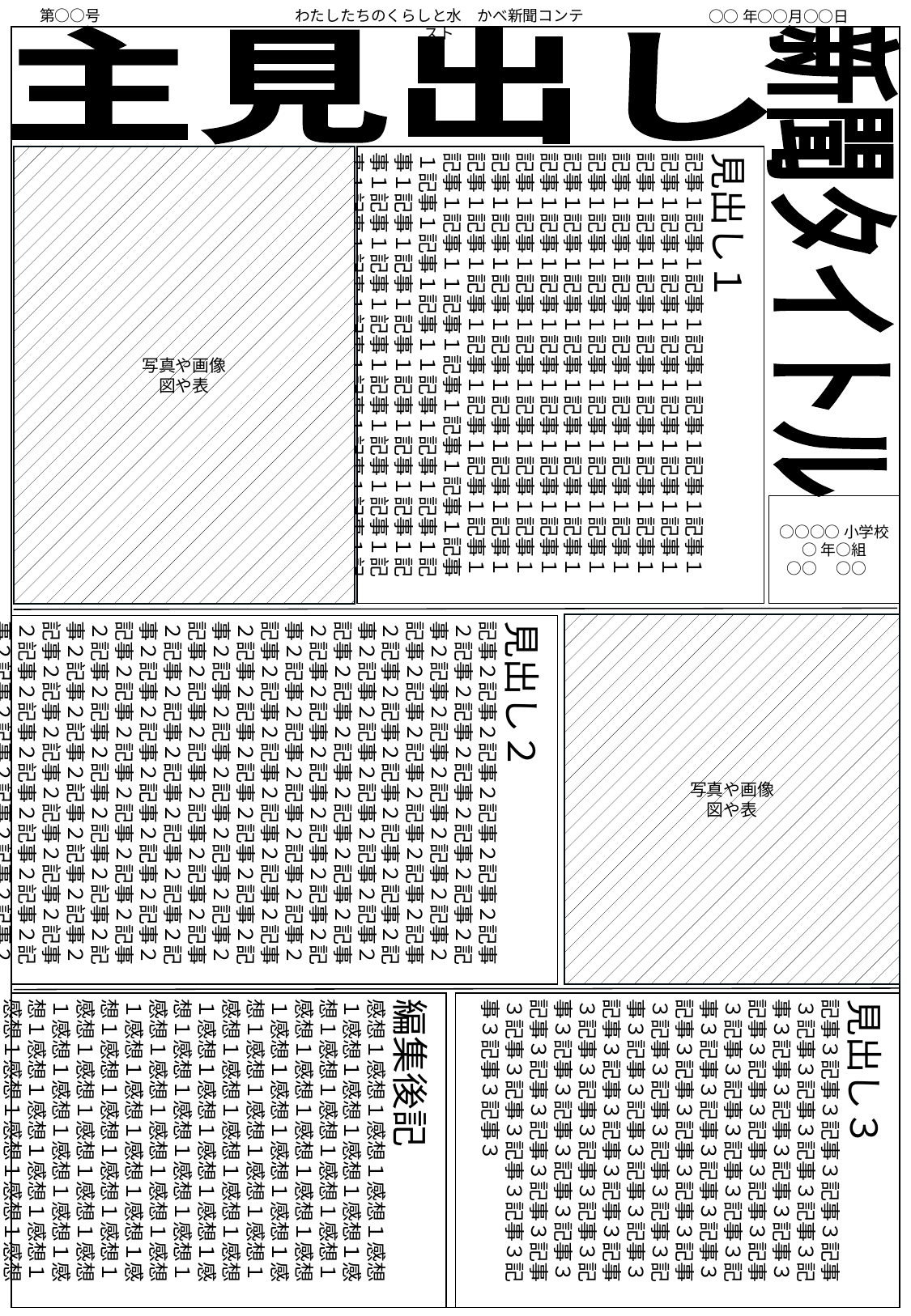

第○○号
わたしたちのくらしと水　かべ新聞コンテスト
○○年○○月○○日
主見出し

見出し１
記事１記事１記事１記事１記事１記事１記事１記事１記事１記事１記事１記事１記事１記事１記事１記事１記事１記事１記事１記事１記事１記事１記事１記事１記事１記事１記事１記事１記事１記事１記事１記事１記事１記事１記事１記事１記事１記事１記事１記事１記事１記事１記事１記事１記事１記事１記事１記事１記事１記事１記事１記事１記事１記事１記事１記事１記事１記事１記事１記事１記事１記事１記事１記事１記事１記事１記事１記事１記事１記事１記事１記事１１記事１記事１記事１記事１記事１記事１記事１記事１１記事１記事１記事１記事１記事１記事１記事１記事１記事１記事１記事１記事１記事１記事１記事１記事１記事１記事１記事１記事１記事１記事１記事１記事１記事１記事１
写真や画像
図や表
新聞タイトル
○○○○小学校
○年○組
○○　○○
写真や画像
図や表
見出し２
記事２記事２記事２記事２記事２記事２記事２記事２記事２記事２記事２記事２記事２記事２記事２記事２記事２記事２記事２記事２記事２記事２記事２記事２記事２記事２記事２記事２記事２記事２記事２記事２記事２記事２記事２記事２記事２記事２記事２記事２記事２記事２記事２記事２記事２記事２記事２記事２記事２記事２記事２記事２記事２記事２記事２記事２記事２記事２記事２記事２記事２記事２記事２記事２記事２記事２記事２記事２記事２記事２記事２記事２記事２記事２記事２記事２記事２記事２記事２記事２記事２記事２記事２記事２記事２記事２記事２記事２記事２記事２記事２記事２記事２記事２記事２記事２記事２記事２記事２記事２記事２記事２記事２記事２記事２記事２記事２記事２記事２記事２記事２記事２記事２記事２記事２記事２記事２記事２記事２記事２
編集後記
感想１感想１感想１感想１感想１感想１感想１感想１感想１感想１感想１感想１感想１感想１感想１感想１感想１感想１感想１感想１感想１感想１感想１感想１感想１感想１感想１感想１感想１感想１感想１感想１感想１感想１感想１感想１感想１感想１感想１感想１感想１感想１感想１感想１感想１感想１感想１感想１感想１感想１感想１感想１感想１感想１感想１感想１感想１感想１感想１感想１感想１感想１感想１感想１感想１感想１感想１感想１感想１感想１感想１感想１感想１感想１感想１
見出し３
記事３記事３記事３記事３記事３記事３記事３記事３記事３記事３記事３記事３記事３記事３記事３記事３記事３記事３記事３記事３記事３記事３記事３記事３記事３記事３記事３記事３記事３記事３記事３記事３記事３記事３記事３記事３記事３記事３記事３記事３記事３記事３記事３記事３記事３記事３記事３記事３記事３記事３記事３記事３記事３記事３記事３記事３記事３記事３記事３記事３記事３記事３記事３記事３記事３記事３記事３記事３